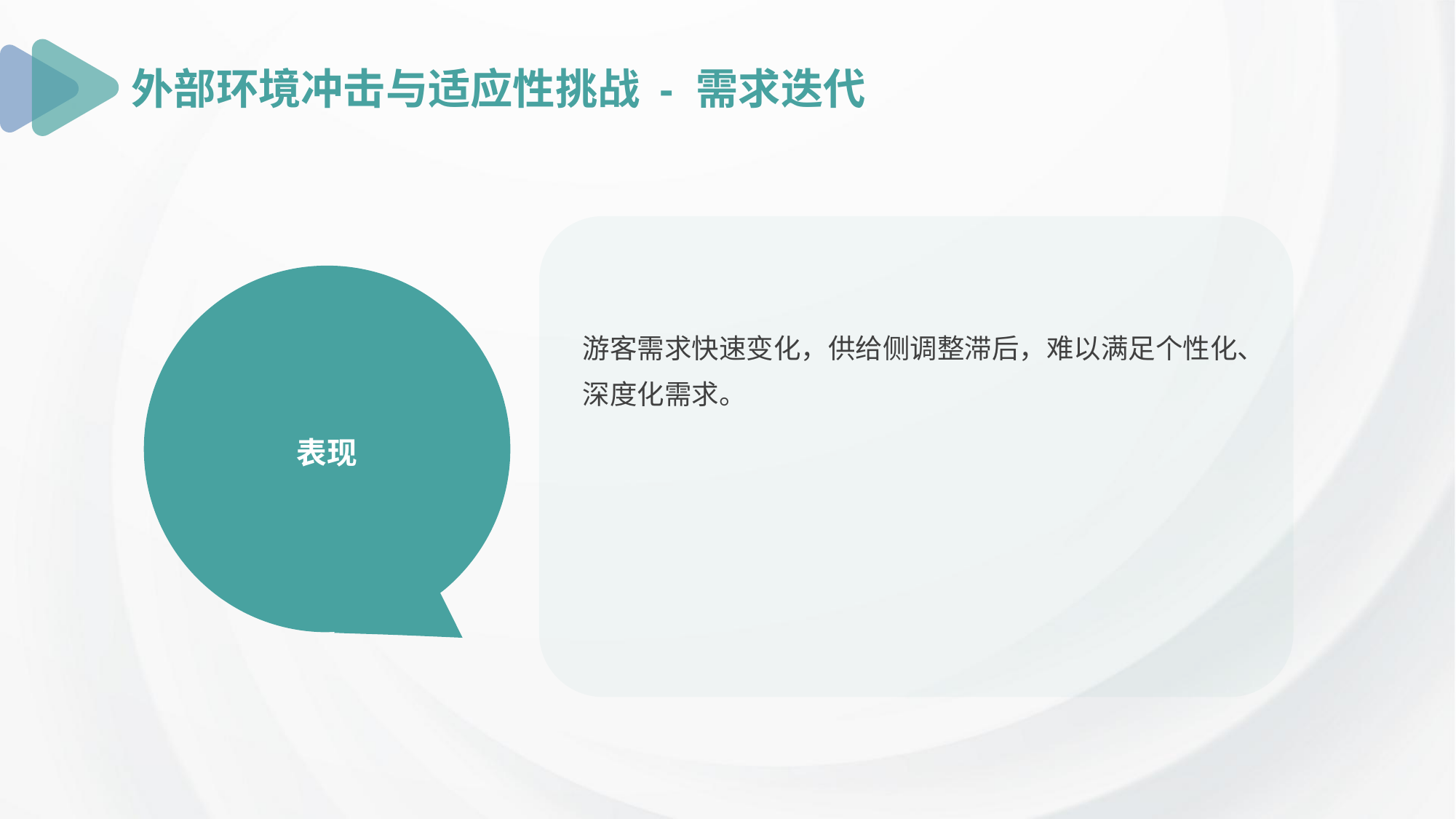

外部环境冲击与适应性挑战 - 需求迭代

游客需求快速变化，供给侧调整滞后，难以满足个性化、深度化需求。
表现